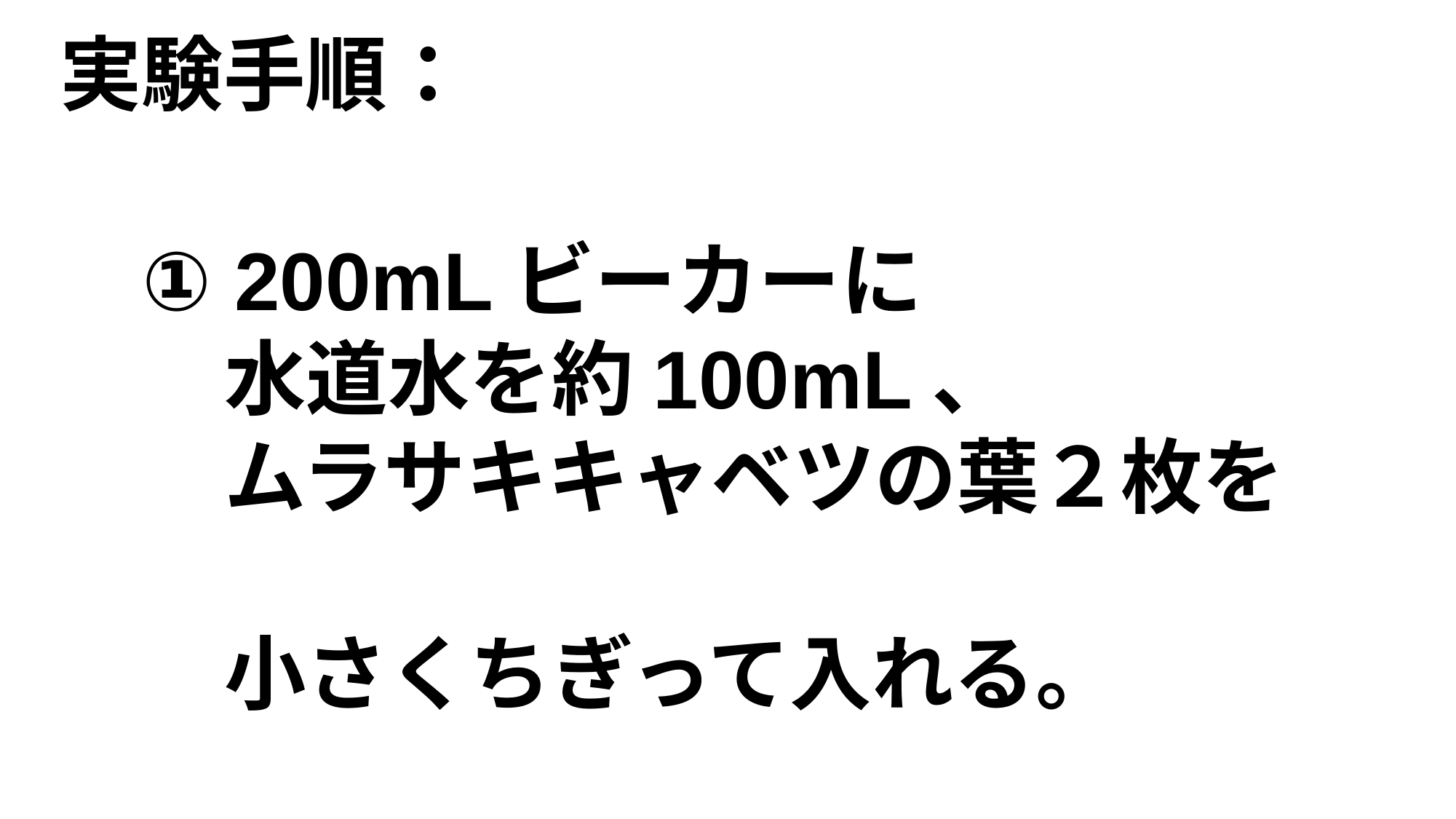

実験手順：
① 200mLビーカーに
　水道水を約100mL、
　ムラサキキャベツの葉２枚を
　小さくちぎって入れる。